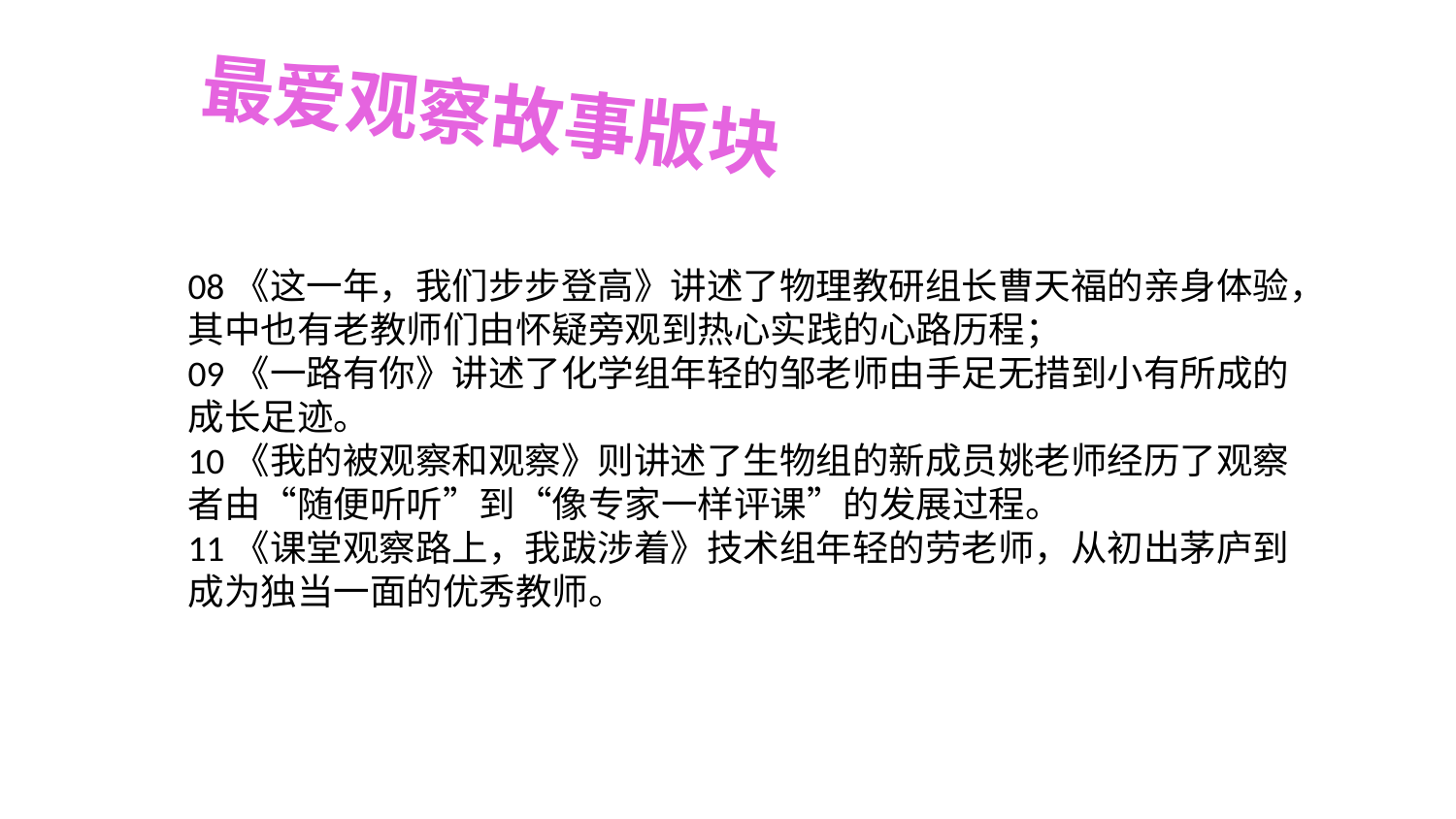

最爱观察故事版块
08《这一年，我们步步登高》讲述了物理教研组长曹天福的亲身体验，其中也有老教师们由怀疑旁观到热心实践的心路历程；
09《一路有你》讲述了化学组年轻的邹老师由手足无措到小有所成的成长足迹。
10《我的被观察和观察》则讲述了生物组的新成员姚老师经历了观察者由“随便听听”到“像专家一样评课”的发展过程。
11《课堂观察路上，我跋涉着》技术组年轻的劳老师，从初出茅庐到成为独当一面的优秀教师。